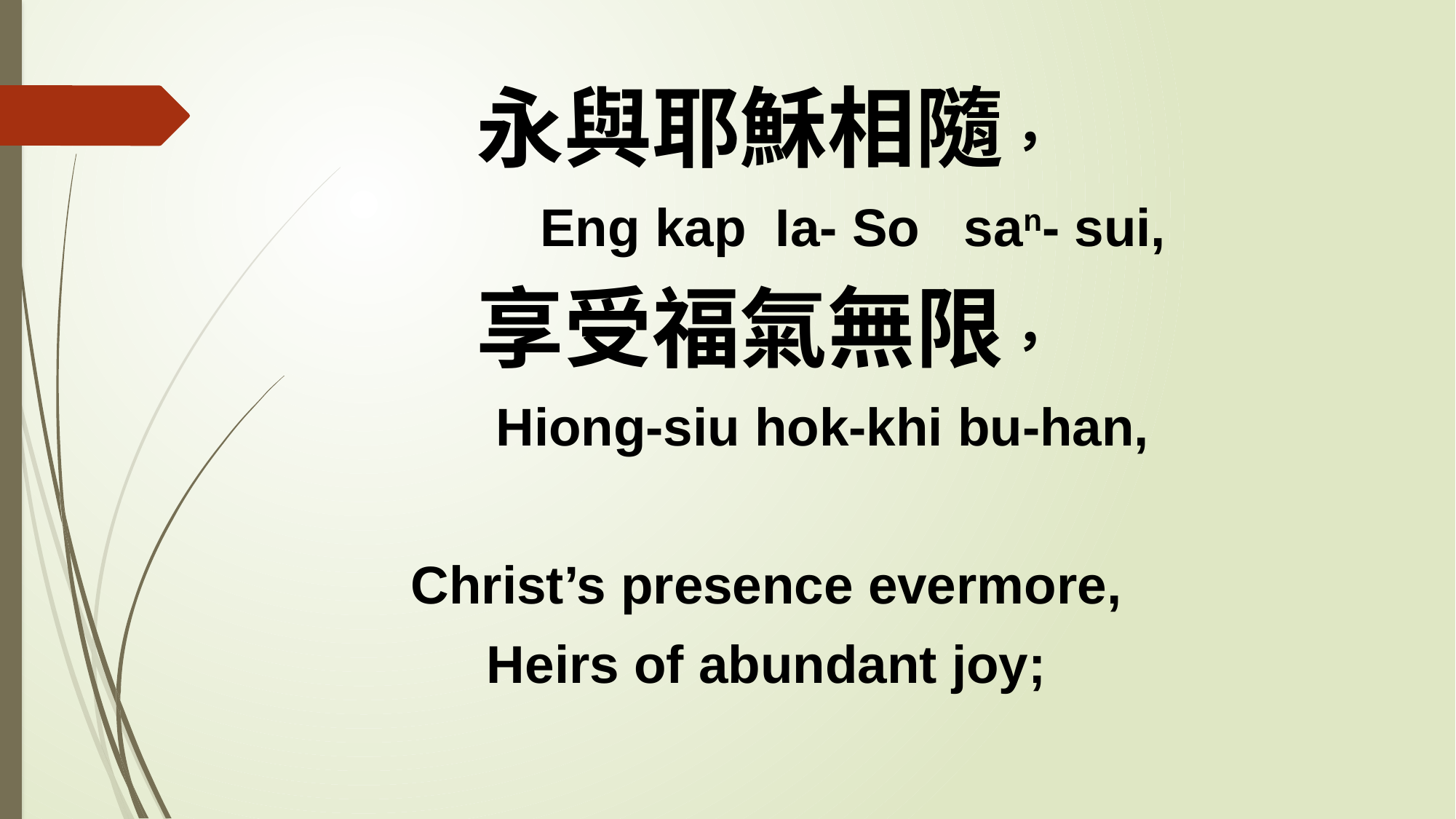

永與耶穌相隨，
                    Eng kap  Ia- So   san- sui,
享受福氣無限，
                 Hiong-siu hok-khi bu-han,

Christ’s presence evermore,
Heirs of abundant joy;